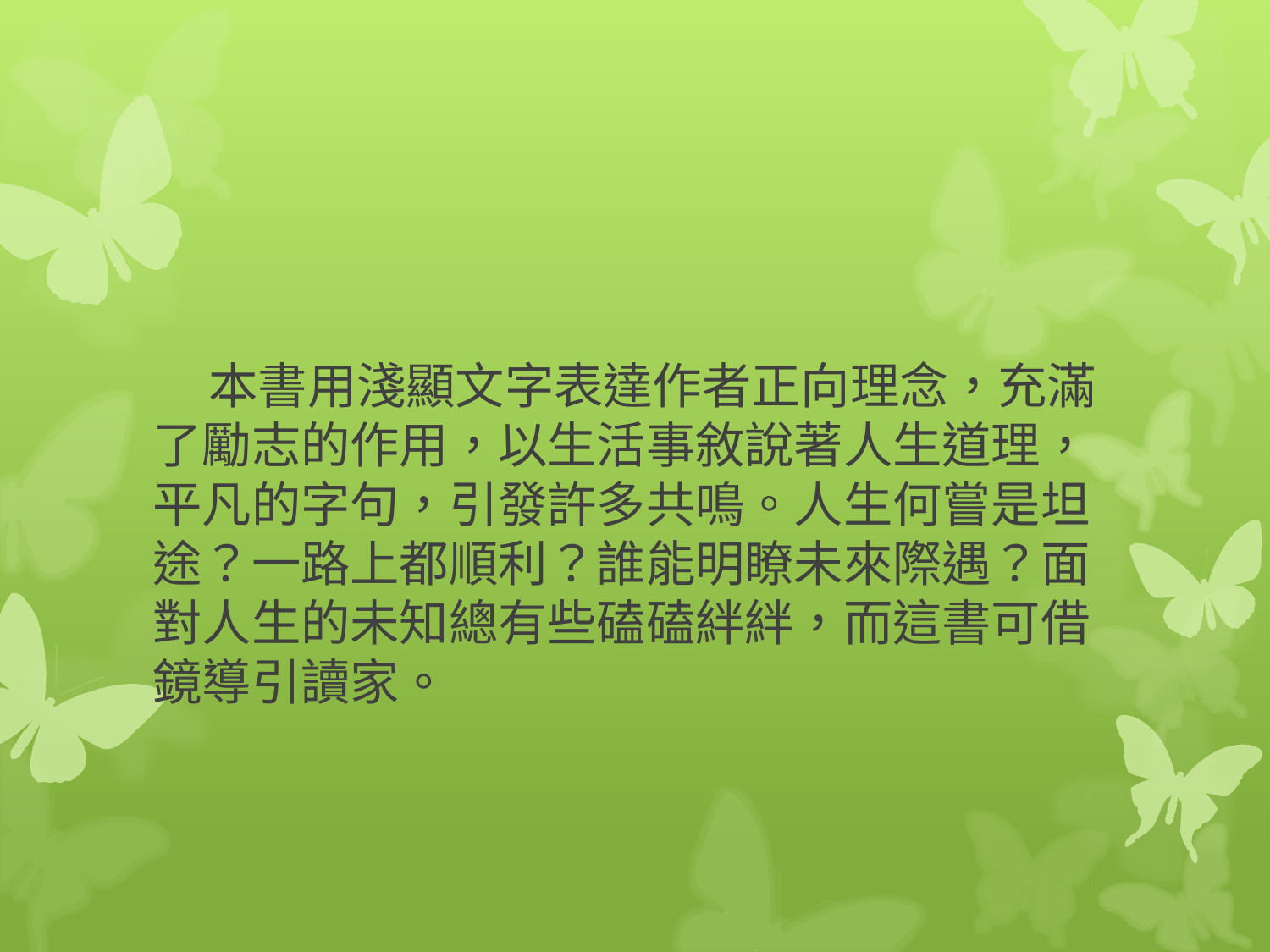

#
    本書用淺顯文字表達作者正向理念，充滿了勵志的作用，以生活事敘說著人生道理，平凡的字句，引發許多共鳴。人生何嘗是坦途？一路上都順利？誰能明瞭未來際遇？面對人生的未知總有些磕磕絆絆，而這書可借鏡導引讀家。